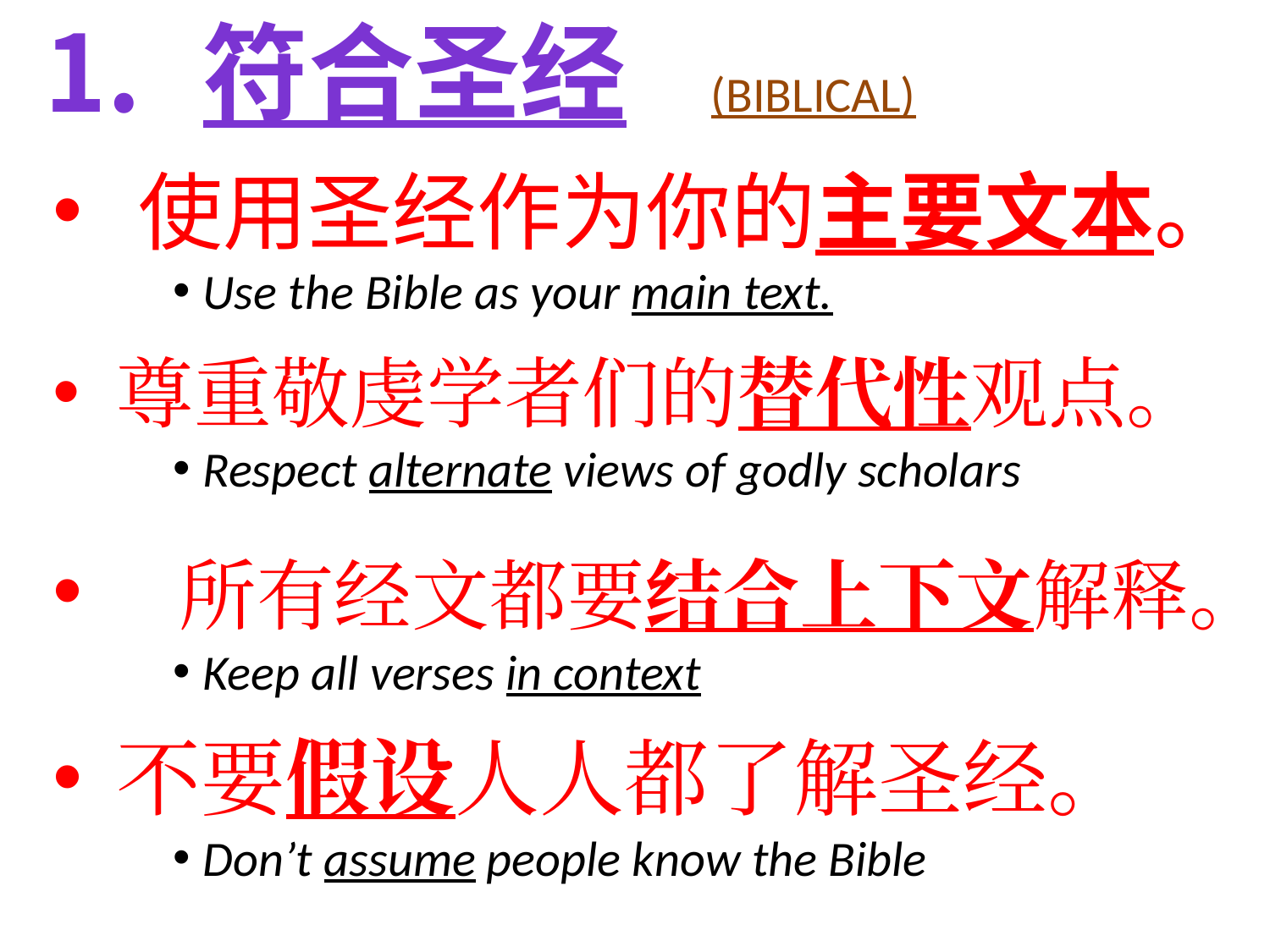

符合圣经	(BIBLICAL)

 使用圣经作为你的主要文本。
Use the Bible as your main text.

尊重敬虔学者们的替代性观点。
Respect alternate views of godly scholars

  所有经文都要结合上下文解释。
Keep all verses in context

不要假设人人都了解圣经。
Don’t assume people know the Bible